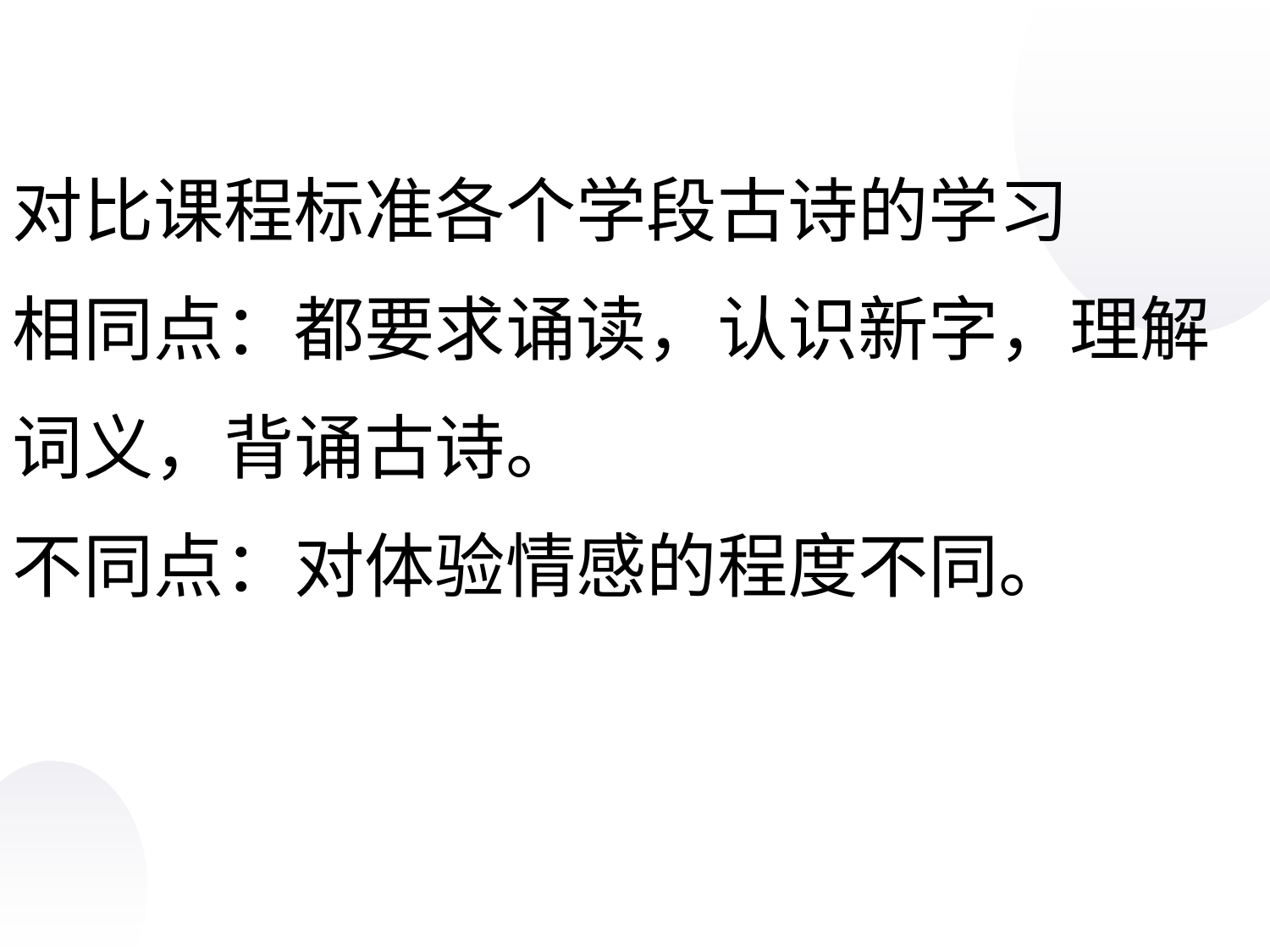

对比课程标准各个学段古诗的学习
相同点：都要求诵读，认识新字，理解词义，背诵古诗。
不同点：对体验情感的程度不同。